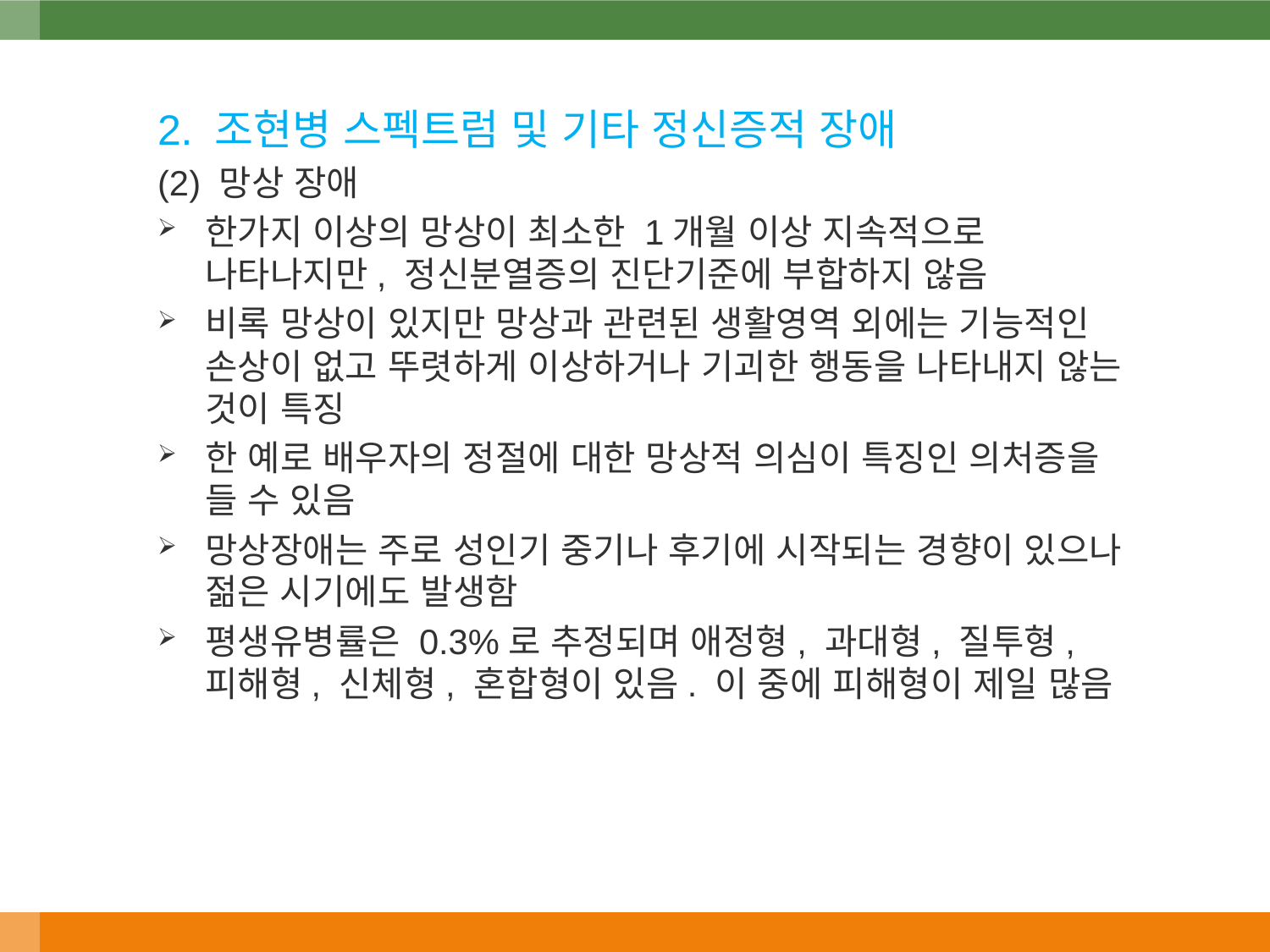

2. 조현병 스펙트럼 및 기타 정신증적 장애
(2) 망상 장애
한가지 이상의 망상이 최소한 1개월 이상 지속적으로 나타나지만, 정신분열증의 진단기준에 부합하지 않음
비록 망상이 있지만 망상과 관련된 생활영역 외에는 기능적인 손상이 없고 뚜렷하게 이상하거나 기괴한 행동을 나타내지 않는 것이 특징
한 예로 배우자의 정절에 대한 망상적 의심이 특징인 의처증을 들 수 있음
망상장애는 주로 성인기 중기나 후기에 시작되는 경향이 있으나 젊은 시기에도 발생함
평생유병률은 0.3%로 추정되며 애정형, 과대형, 질투형, 피해형, 신체형, 혼합형이 있음. 이 중에 피해형이 제일 많음